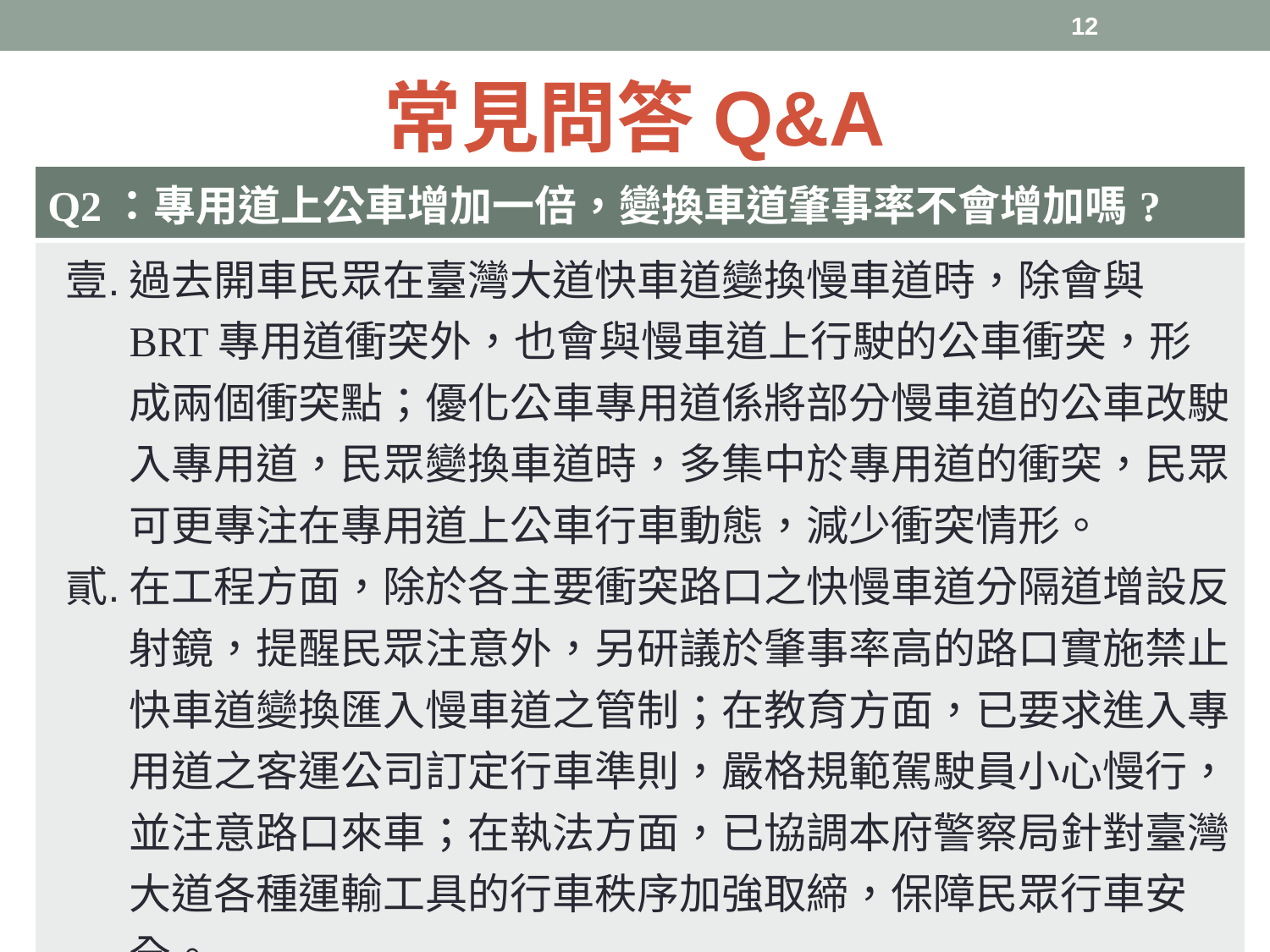

12
# 常見問答Q&A
| Q2：專用道上公車增加一倍，變換車道肇事率不會增加嗎? |
| --- |
| 過去開車民眾在臺灣大道快車道變換慢車道時，除會與BRT專用道衝突外，也會與慢車道上行駛的公車衝突，形成兩個衝突點；優化公車專用道係將部分慢車道的公車改駛入專用道，民眾變換車道時，多集中於專用道的衝突，民眾可更專注在專用道上公車行車動態，減少衝突情形。 在工程方面，除於各主要衝突路口之快慢車道分隔道增設反射鏡，提醒民眾注意外，另研議於肇事率高的路口實施禁止快車道變換匯入慢車道之管制；在教育方面，已要求進入專用道之客運公司訂定行車準則，嚴格規範駕駛員小心慢行，並注意路口來車；在執法方面，已協調本府警察局針對臺灣大道各種運輸工具的行車秩序加強取締，保障民眾行車安全。 |